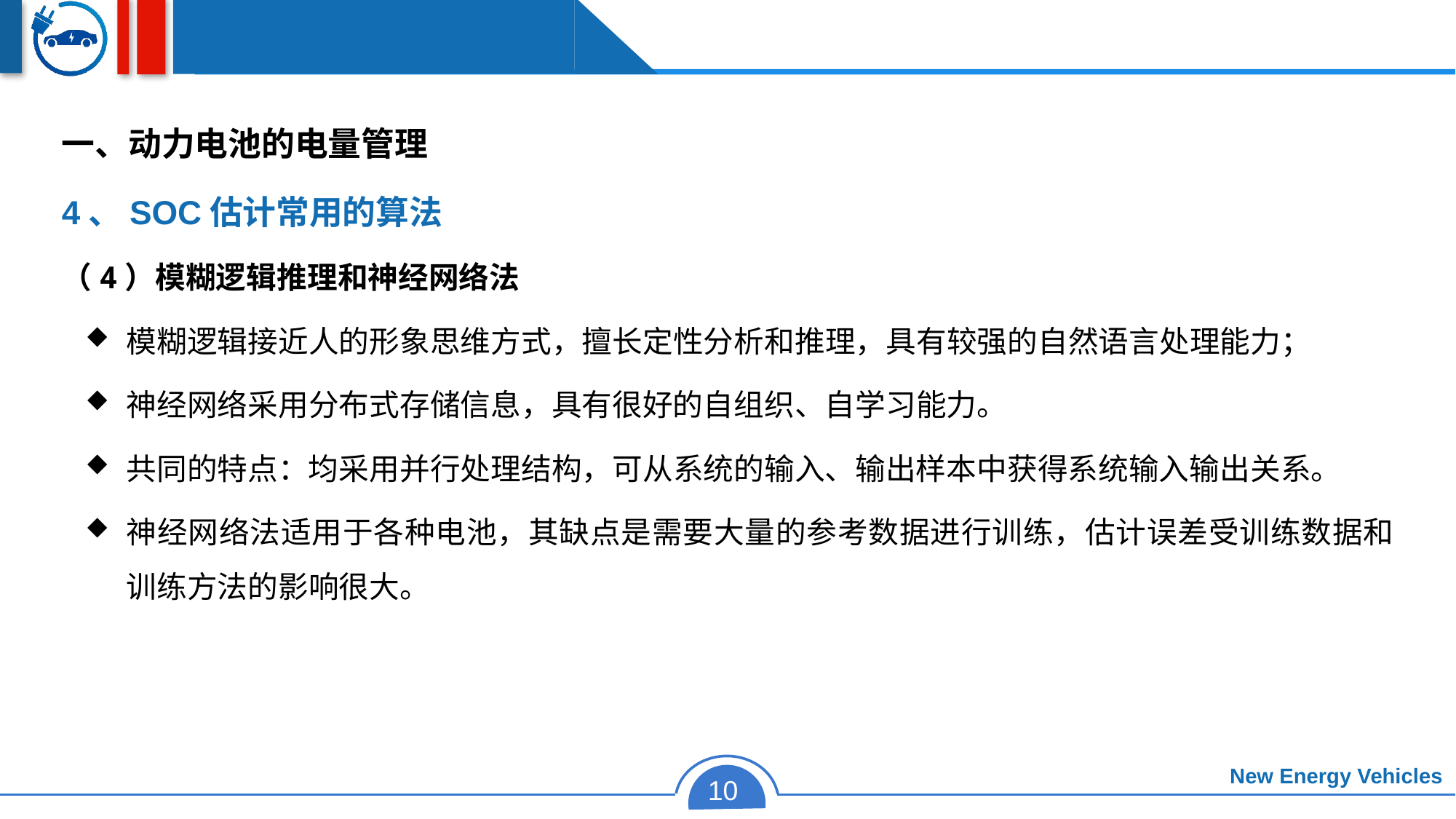

一、动力电池的电量管理
4、SOC估计常用的算法
（4）模糊逻辑推理和神经网络法
模糊逻辑接近人的形象思维方式，擅长定性分析和推理，具有较强的自然语言处理能力；
神经网络采用分布式存储信息，具有很好的自组织、自学习能力。
共同的特点：均采用并行处理结构，可从系统的输入、输出样本中获得系统输入输出关系。
神经网络法适用于各种电池，其缺点是需要大量的参考数据进行训练，估计误差受训练数据和训练方法的影响很大。